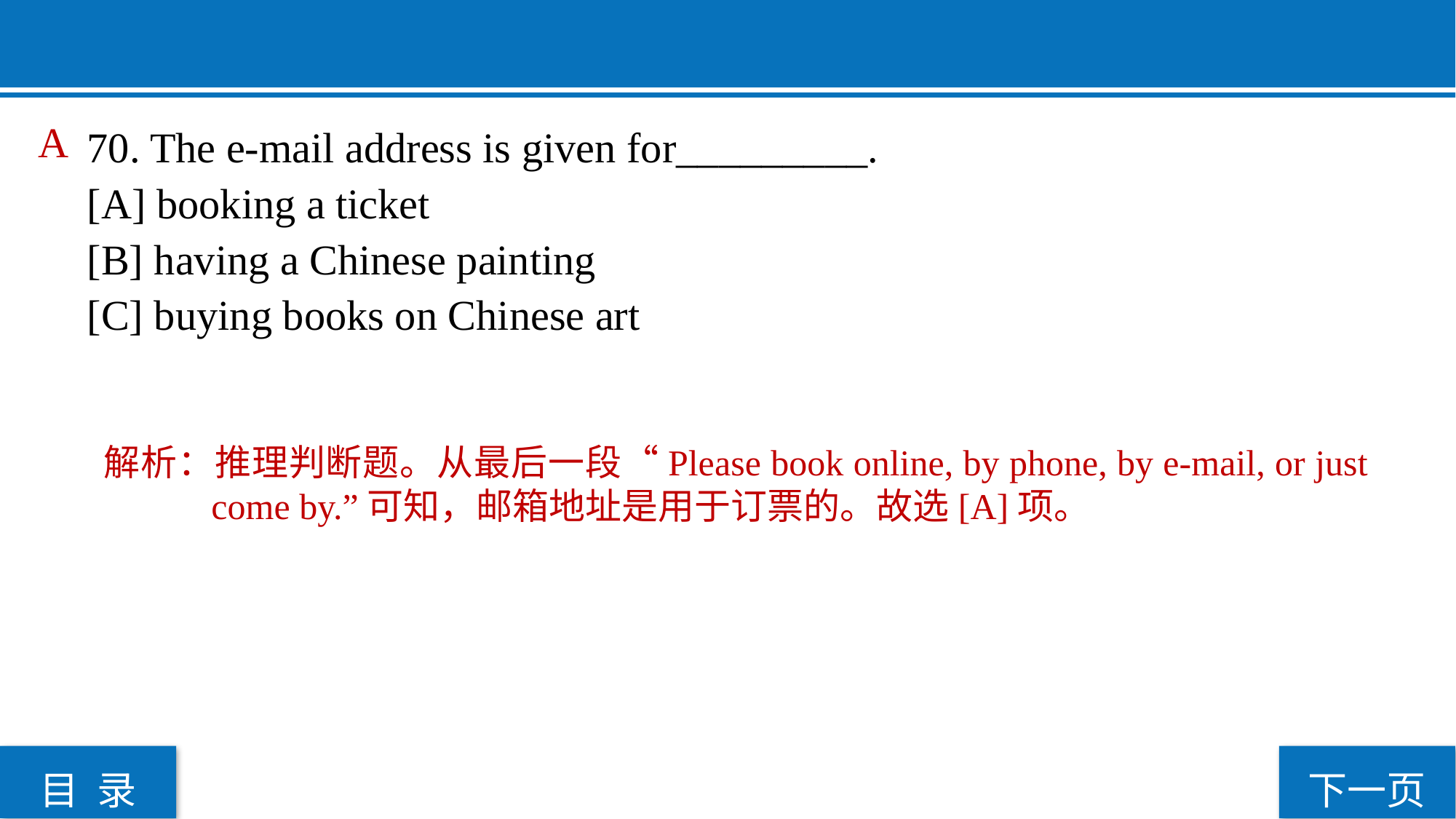

A
70. The e-mail address is given for_________.
[A] booking a ticket
[B] having a Chinese painting
[C] buying books on Chinese art
解析：推理判断题。从最后一段“Please book online, by phone, by e-mail, or just come by.”可知，邮箱地址是用于订票的。故选[A]项。